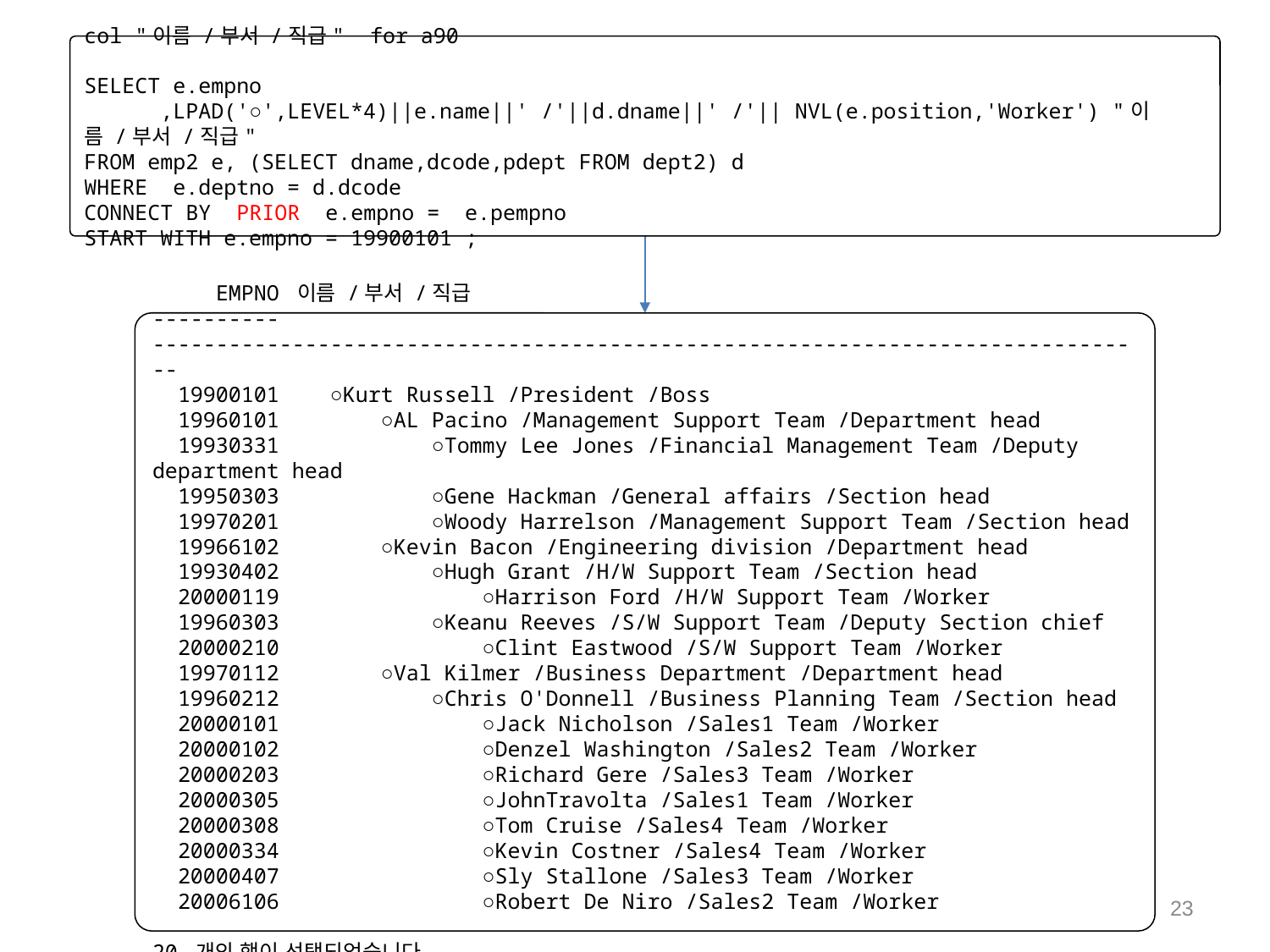

col "이름 /부서 /직급"  for a90

SELECT e.empno
      ,LPAD('○',LEVEL*4)||e.name||' /'||d.dname||' /'|| NVL(e.position,'Worker') "이름 /부서 /직급"
FROM emp2 e, (SELECT dname,dcode,pdept FROM dept2) d
WHERE  e.deptno = d.dcode
CONNECT BY  PRIOR  e.empno =  e.pempno
START WITH e.empno = 19900101 ;
     EMPNO 이름 /부서 /직급
---------- -------------------------------------------------------------------------------
  19900101    ○Kurt Russell /President /Boss
  19960101        ○AL Pacino /Management Support Team /Department head
  19930331            ○Tommy Lee Jones /Financial Management Team /Deputy department head
  19950303            ○Gene Hackman /General affairs /Section head
  19970201            ○Woody Harrelson /Management Support Team /Section head
  19966102        ○Kevin Bacon /Engineering division /Department head
  19930402            ○Hugh Grant /H/W Support Team /Section head
  20000119                ○Harrison Ford /H/W Support Team /Worker
  19960303            ○Keanu Reeves /S/W Support Team /Deputy Section chief
  20000210                ○Clint Eastwood /S/W Support Team /Worker
  19970112        ○Val Kilmer /Business Department /Department head
  19960212            ○Chris O'Donnell /Business Planning Team /Section head
  20000101                ○Jack Nicholson /Sales1 Team /Worker
  20000102                ○Denzel Washington /Sales2 Team /Worker
  20000203                ○Richard Gere /Sales3 Team /Worker
  20000305                ○JohnTravolta /Sales1 Team /Worker
  20000308                ○Tom Cruise /Sales4 Team /Worker
  20000334                ○Kevin Costner /Sales4 Team /Worker
  20000407                ○Sly Stallone /Sales3 Team /Worker
  20006106                ○Robert De Niro /Sales2 Team /Worker

20 개의 행이 선택되었습니다.
23